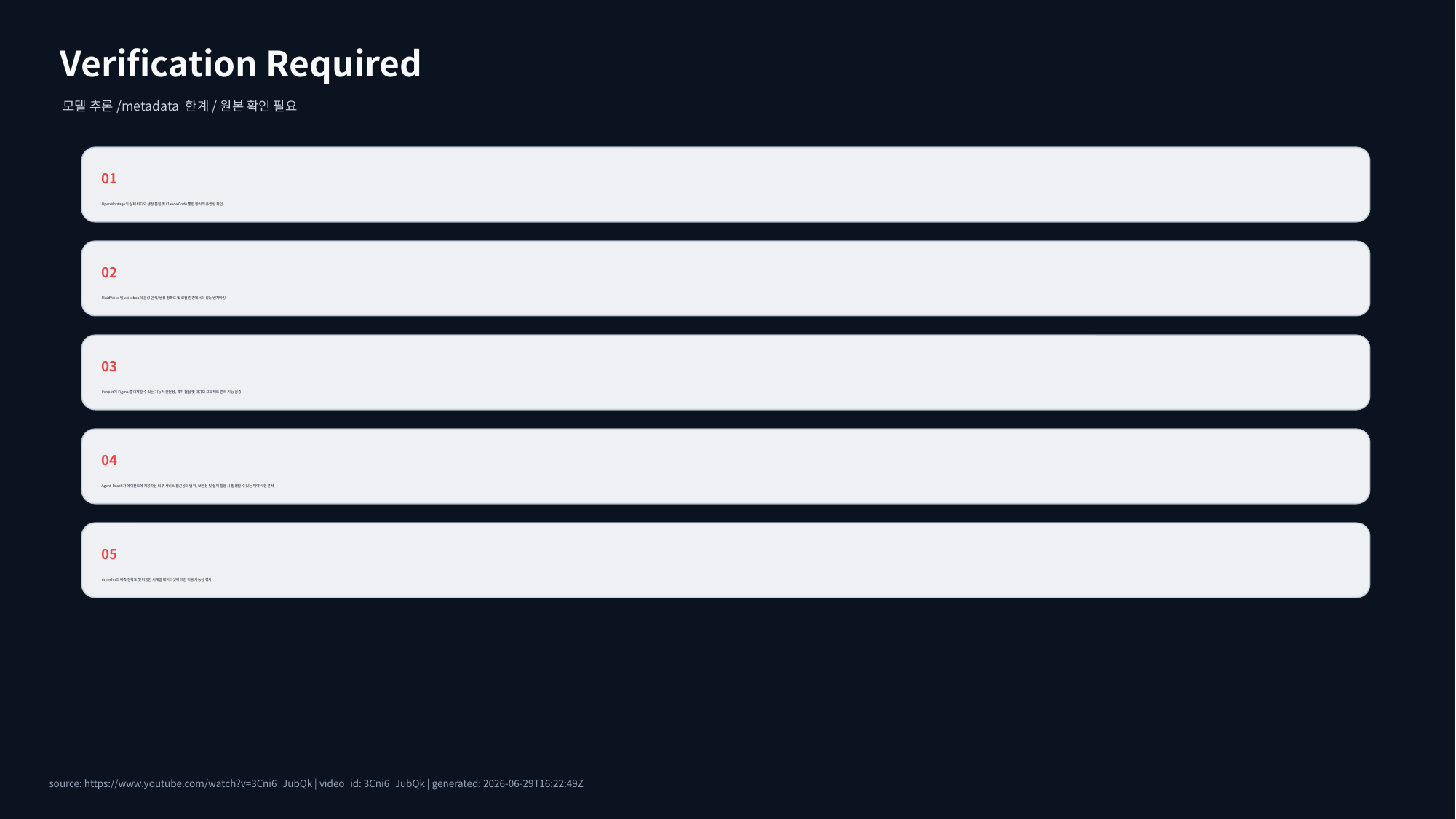

Verification Required
모델 추론/metadata 한계/원본 확인 필요

01
OpenMontage의 실제 비디오 생성 품질 및 Claude Code 통합 방식의 유연성 확인

02
FluidVoice 및 voicebox의 음성 인식/생성 정확도 및 로컬 환경에서의 성능 벤치마킹

03
Penpot이 Figma를 대체할 수 있는 기능적 완전성, 특히 협업 및 대규모 프로젝트 관리 기능 검증

04
Agent-Reach가 에이전트에 제공하는 외부 서비스 접근성의 범위, 보안성 및 실제 활용 시 발생할 수 있는 제약 사항 분석

05
timesfm의 예측 정확도 및 다양한 시계열 데이터셋에 대한 적용 가능성 평가
source: https://www.youtube.com/watch?v=3Cni6_JubQk | video_id: 3Cni6_JubQk | generated: 2026-06-29T16:22:49Z